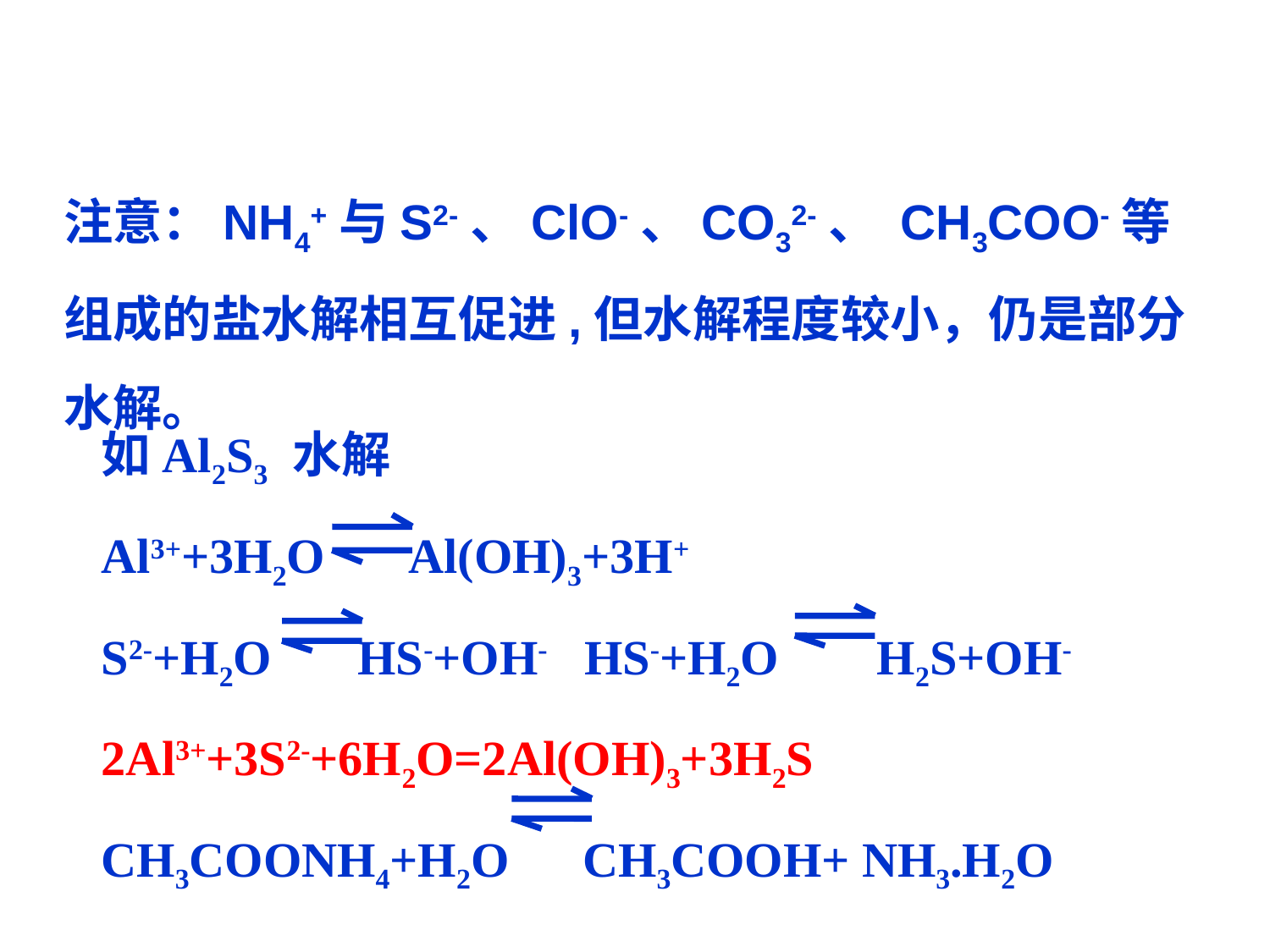

注意：NH4+与S2-、ClO-、CO32-、 CH3COO-等组成的盐水解相互促进,但水解程度较小，仍是部分水解。

如Al2S3 水解
Al3++3H2O       Al(OH)3+3H+
S2-+H2O       HS-+OH-   HS-+H2O        H2S+OH-
2Al3++3S2-+6H2O=2Al(OH)3+3H2S
CH3COONH4+H2O      CH3COOH+ NH3.H2O